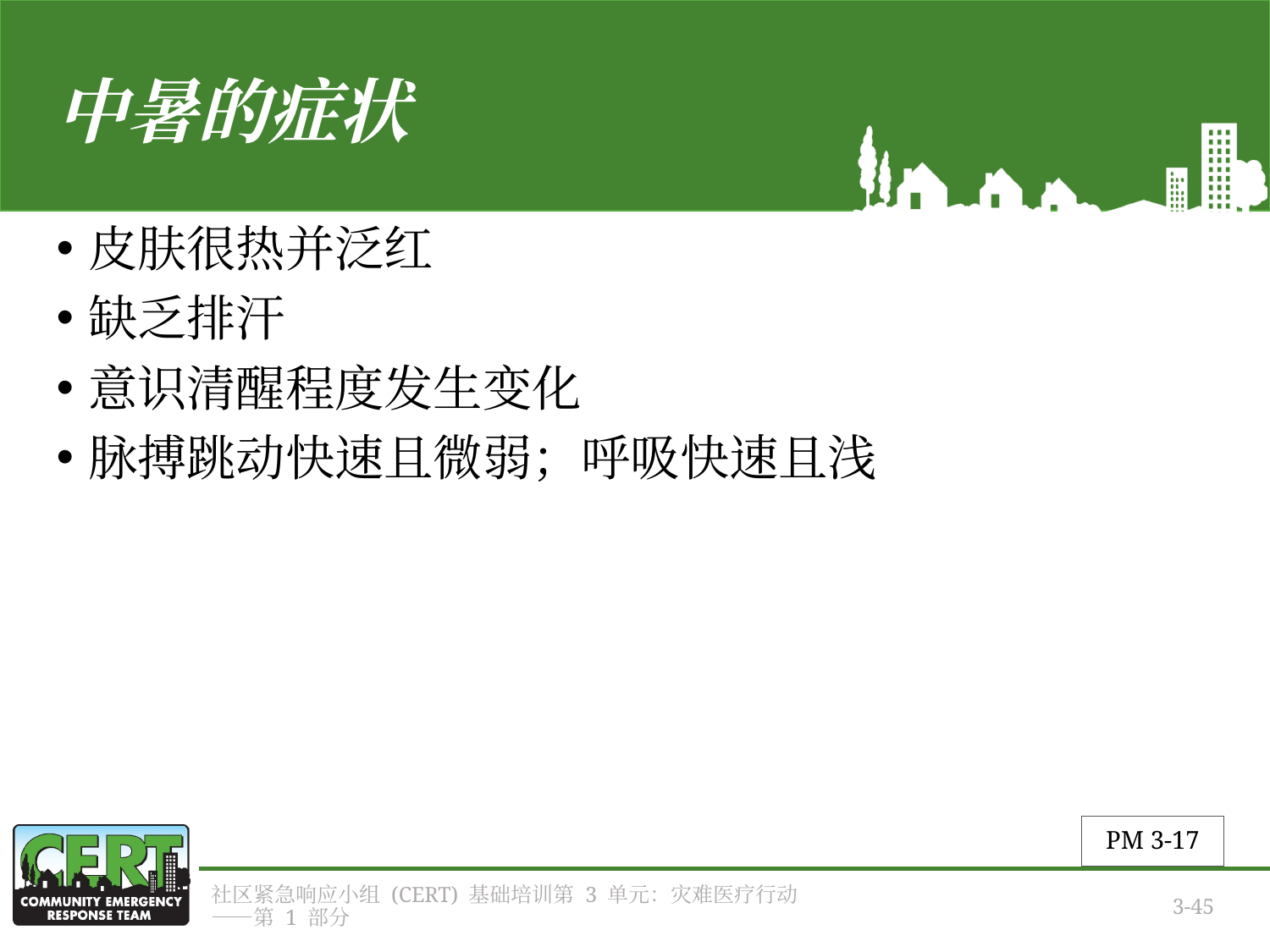

# 中暑的症状
皮肤很热并泛红
缺乏排汗
意识清醒程度发生变化
脉搏跳动快速且微弱；呼吸快速且浅
PM 3-17
社区紧急响应小组 (CERT) 基础培训第 3 单元：灾难医疗行动——第 1 部分
3-45